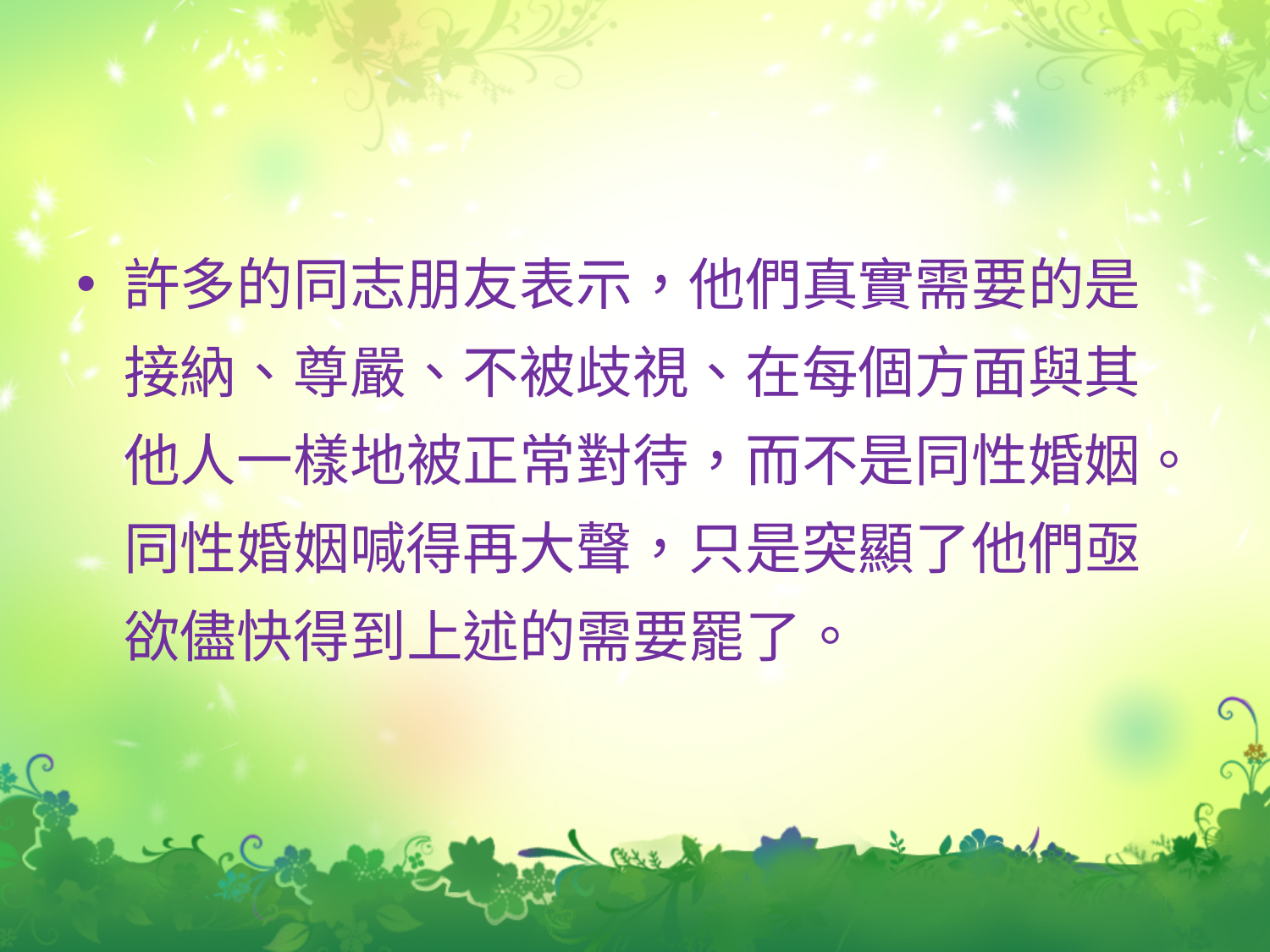

#
許多的同志朋友表示，他們真實需要的是接納、尊嚴、不被歧視、在每個方面與其他人一樣地被正常對待，而不是同性婚姻。同性婚姻喊得再大聲，只是突顯了他們亟欲儘快得到上述的需要罷了。